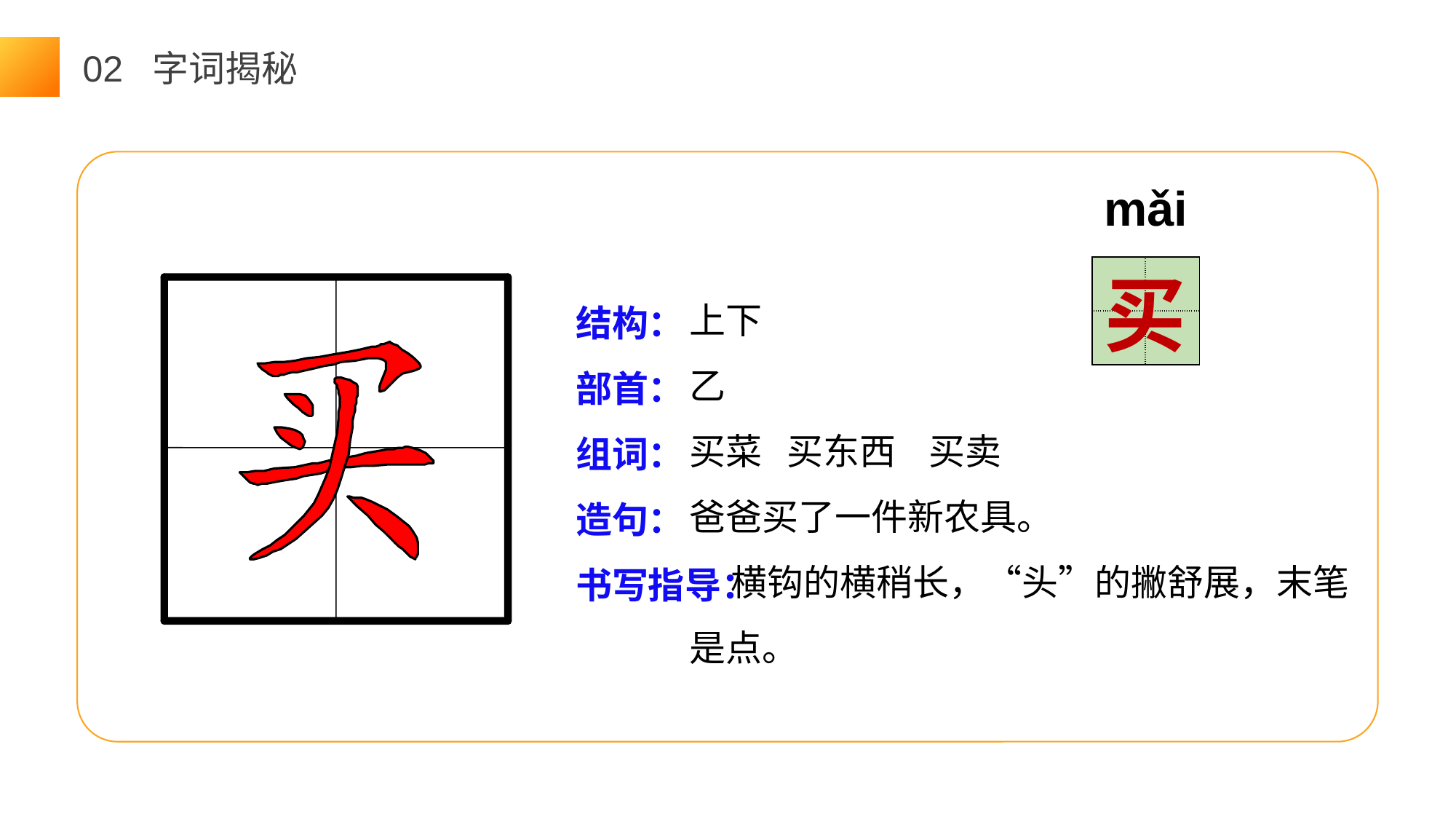

02  字词揭秘
mǎi
|  |  |
| --- | --- |
|  |  |
买
上下
乙
买菜   买东西    买卖
爸爸买了一件新农具。
    横钩的横稍长，“头”的撇舒展，末笔是点。
结构：
部首：
组词：
造句：
书写指导：